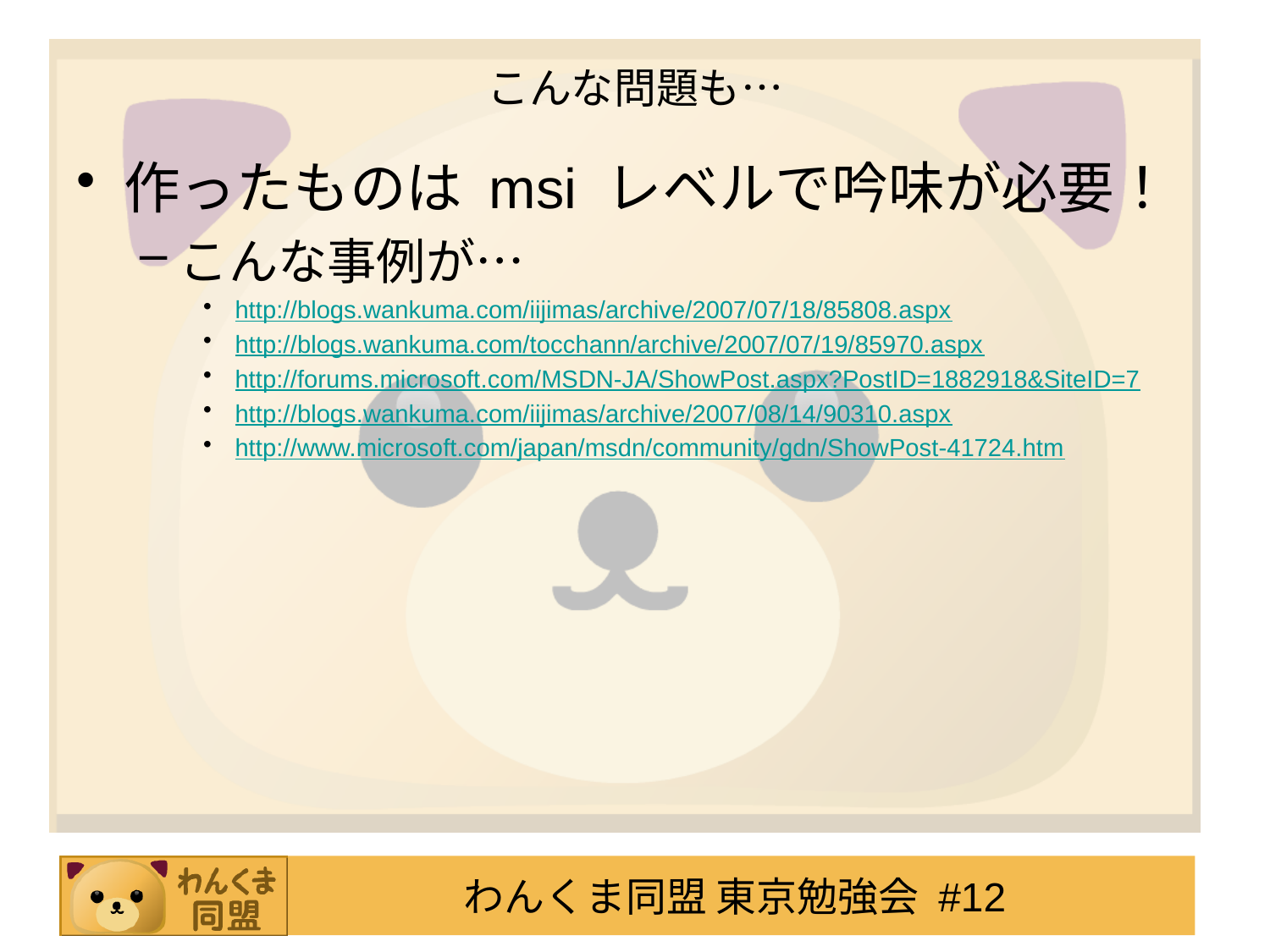

# こんな問題も…
作ったものは msi レベルで吟味が必要！
こんな事例が…
http://blogs.wankuma.com/iijimas/archive/2007/07/18/85808.aspx
http://blogs.wankuma.com/tocchann/archive/2007/07/19/85970.aspx
http://forums.microsoft.com/MSDN-JA/ShowPost.aspx?PostID=1882918&SiteID=7
http://blogs.wankuma.com/iijimas/archive/2007/08/14/90310.aspx
http://www.microsoft.com/japan/msdn/community/gdn/ShowPost-41724.htm